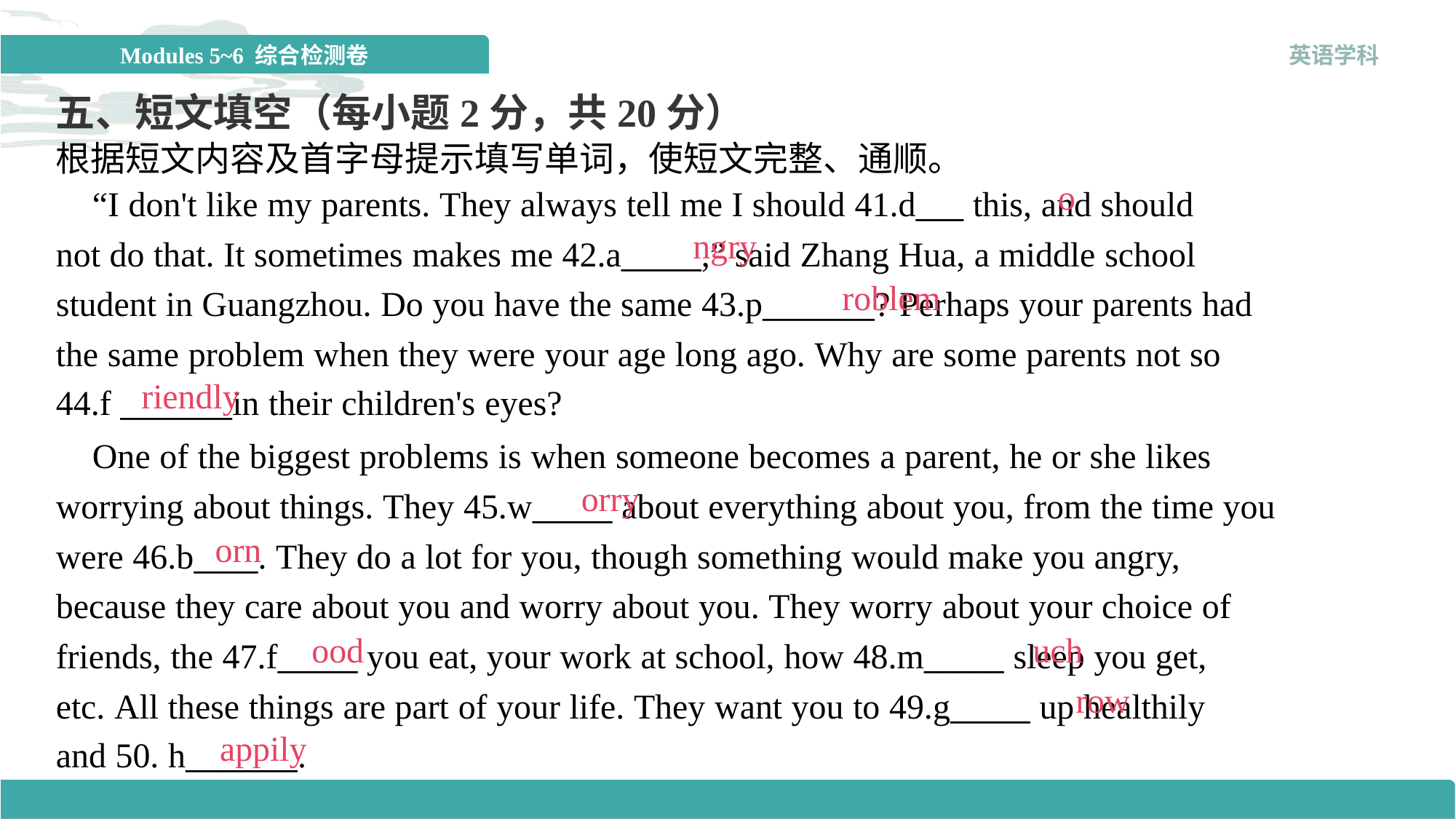

五、短文填空（每小题2分，共20分）
根据短文内容及首字母提示填写单词，使短文完整、通顺。
o
    “I don't like my parents. They always tell me I should 41.d___ this, and should
not do that. It sometimes makes me 42.a_____,” said Zhang Hua, a middle school
student in Guangzhou. Do you have the same 43.p_______? Perhaps your parents had
the same problem when they were your age long ago. Why are some parents not so
44.f _______in their children's eyes?
ngry
roblem
riendly
    One of the biggest problems is when someone becomes a parent, he or she likes
worrying about things. They 45.w_____ about everything about you, from the time you
were 46.b____. They do a lot for you, though something would make you angry,
because they care about you and worry about you. They worry about your choice of
friends, the 47.f_____ you eat, your work at school, how 48.m_____ sleep you get,
etc. All these things are part of your life. They want you to 49.g_____ up healthily
and 50. h_______.
orry
orn
ood
uch
row
appily